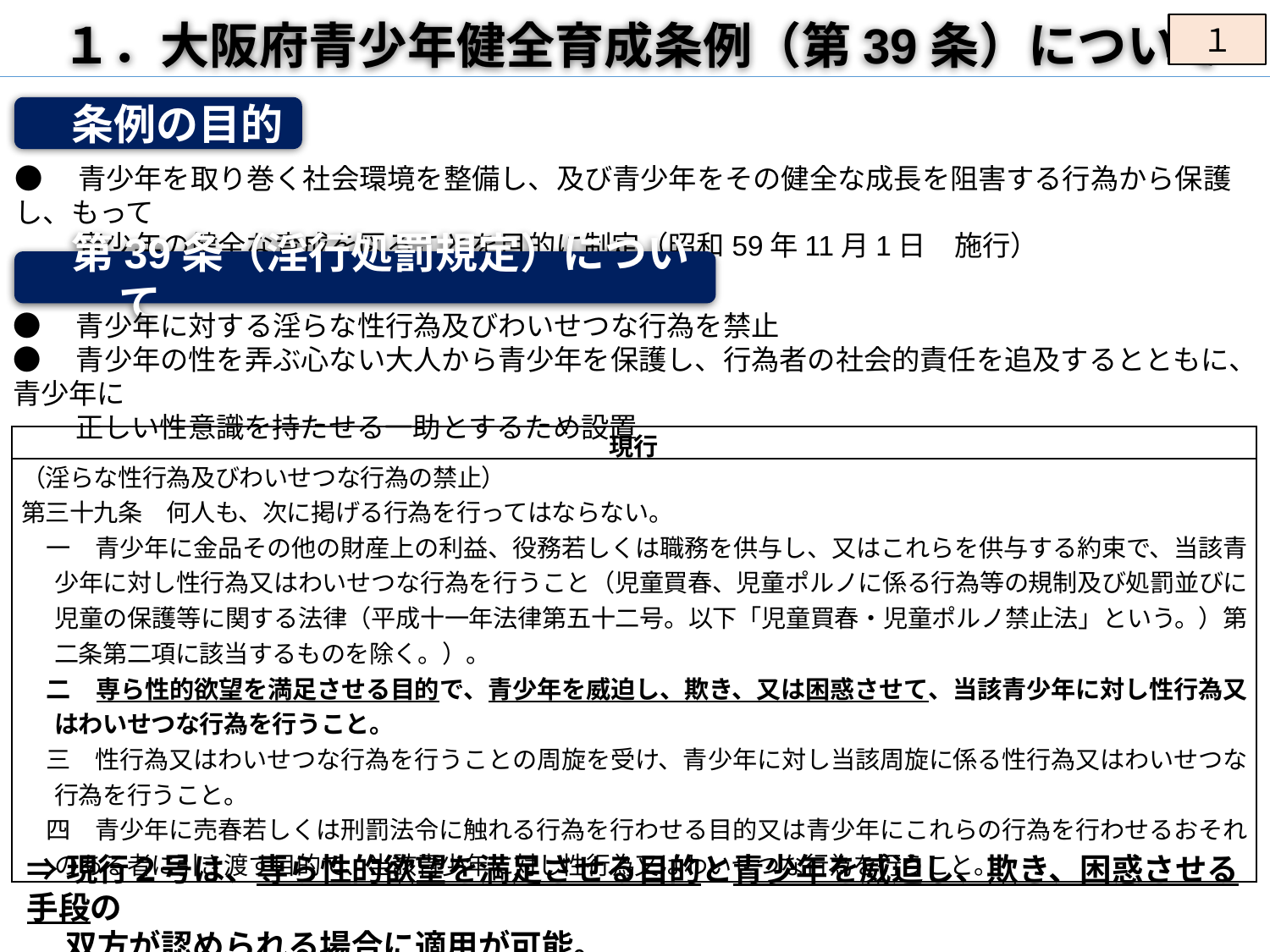

１．大阪府青少年健全育成条例（第39条）について
１
　条例の目的
●　青少年を取り巻く社会環境を整備し、及び青少年をその健全な成長を阻害する行為から保護し、もって
　　 青少年の健全な育成を図ることを目的に制定（昭和59年11月1日　施行）
　第39条（淫行処罰規定）について
●　青少年に対する淫らな性行為及びわいせつな行為を禁止
●　青少年の性を弄ぶ心ない大人から青少年を保護し、行為者の社会的責任を追及するとともに、青少年に
　　 正しい性意識を持たせる一助とするため設置
| 現行 |
| --- |
| （淫らな性行為及びわいせつな行為の禁止） 第三十九条　何人も、次に掲げる行為を行ってはならない。 　一　青少年に金品その他の財産上の利益、役務若しくは職務を供与し、又はこれらを供与する約束で、当該青少年に対し性行為又はわいせつな行為を行うこと（児童買春、児童ポルノに係る行為等の規制及び処罰並びに児童の保護等に関する法律（平成十一年法律第五十二号。以下「児童買春・児童ポルノ禁止法」という。）第二条第二項に該当するものを除く。）。 　二　専ら性的欲望を満足させる目的で、青少年を威迫し、欺き、又は困惑させて、当該青少年に対し性行為又はわいせつな行為を行うこと。 　三　性行為又はわいせつな行為を行うことの周旋を受け、青少年に対し当該周旋に係る性行為又はわいせつな行為を行うこと。 　四　青少年に売春若しくは刑罰法令に触れる行為を行わせる目的又は青少年にこれらの行為を行わせるおそれのある者に引き渡す目的で、当該青少年に対し性行為又はわいせつな行為を行うこと。 |
⇒現行２号は、専ら性的欲望を満足させる目的と青少年を威迫し、欺き、困惑させる手段の
　 双方が認められる場合に適用が可能。